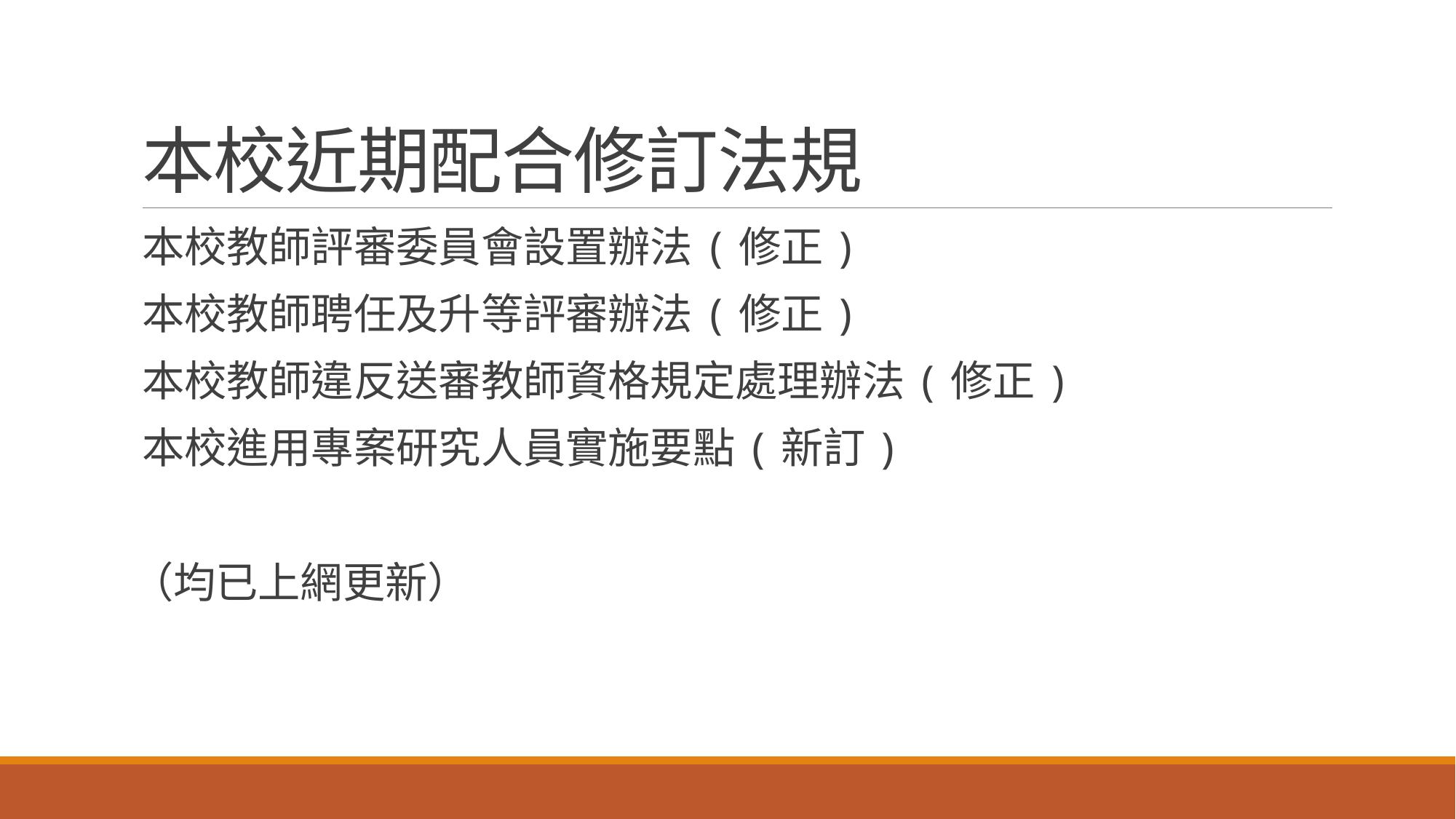

# 本校近期配合修訂法規
本校教師評審委員會設置辦法(修正)
本校教師聘任及升等評審辦法(修正)
本校教師違反送審教師資格規定處理辦法(修正)
本校進用專案研究人員實施要點(新訂)

（均已上網更新）